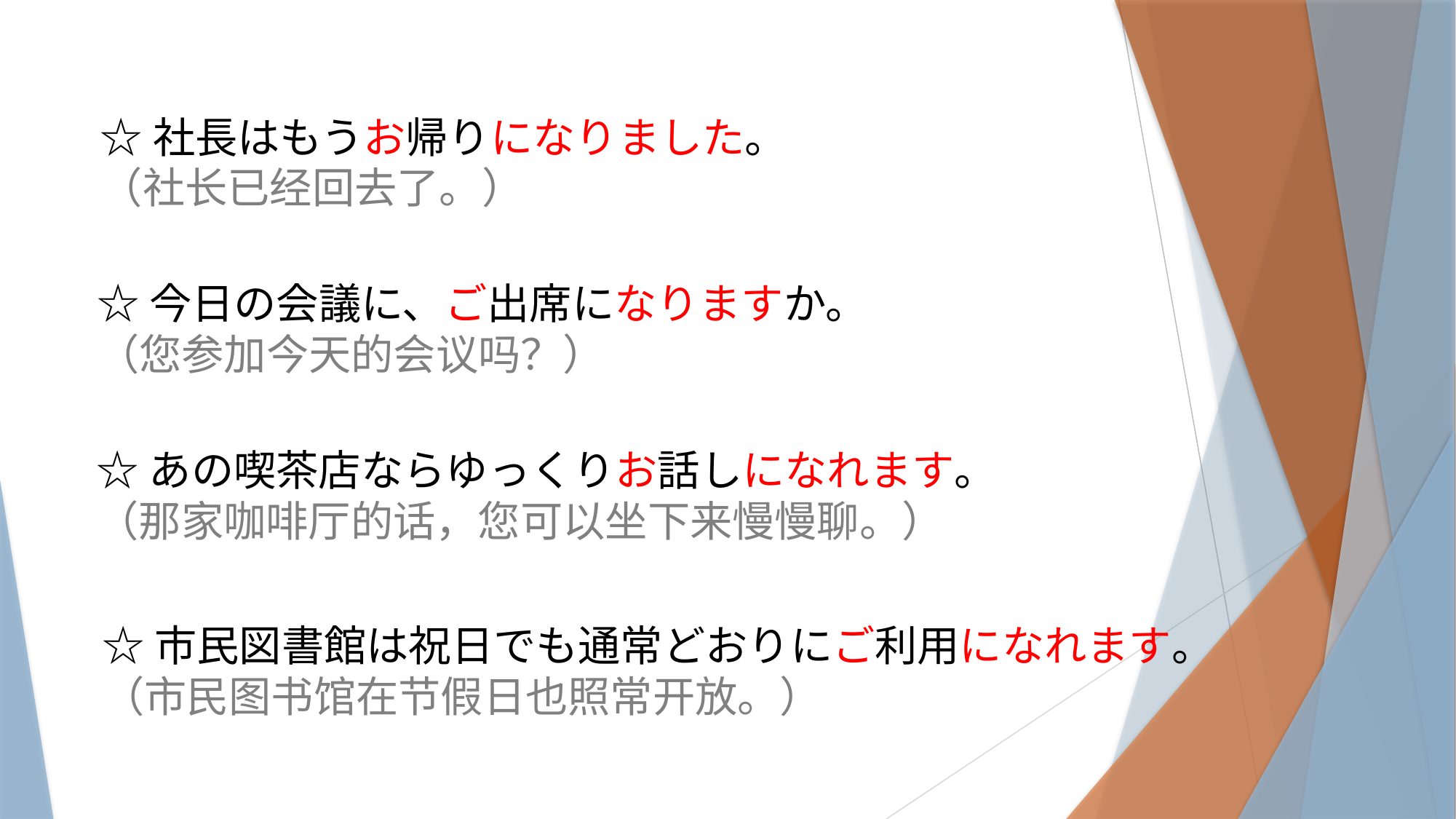

☆社長はもうお帰りになりました。
（社长已经回去了。）
☆今日の会議に、ご出席になりますか。
（您参加今天的会议吗？）
☆あの喫茶店ならゆっくりお話しになれます。
（那家咖啡厅的话，您可以坐下来慢慢聊。）
☆市民図書館は祝日でも通常どおりにご利用になれます。
（市民图书馆在节假日也照常开放。）